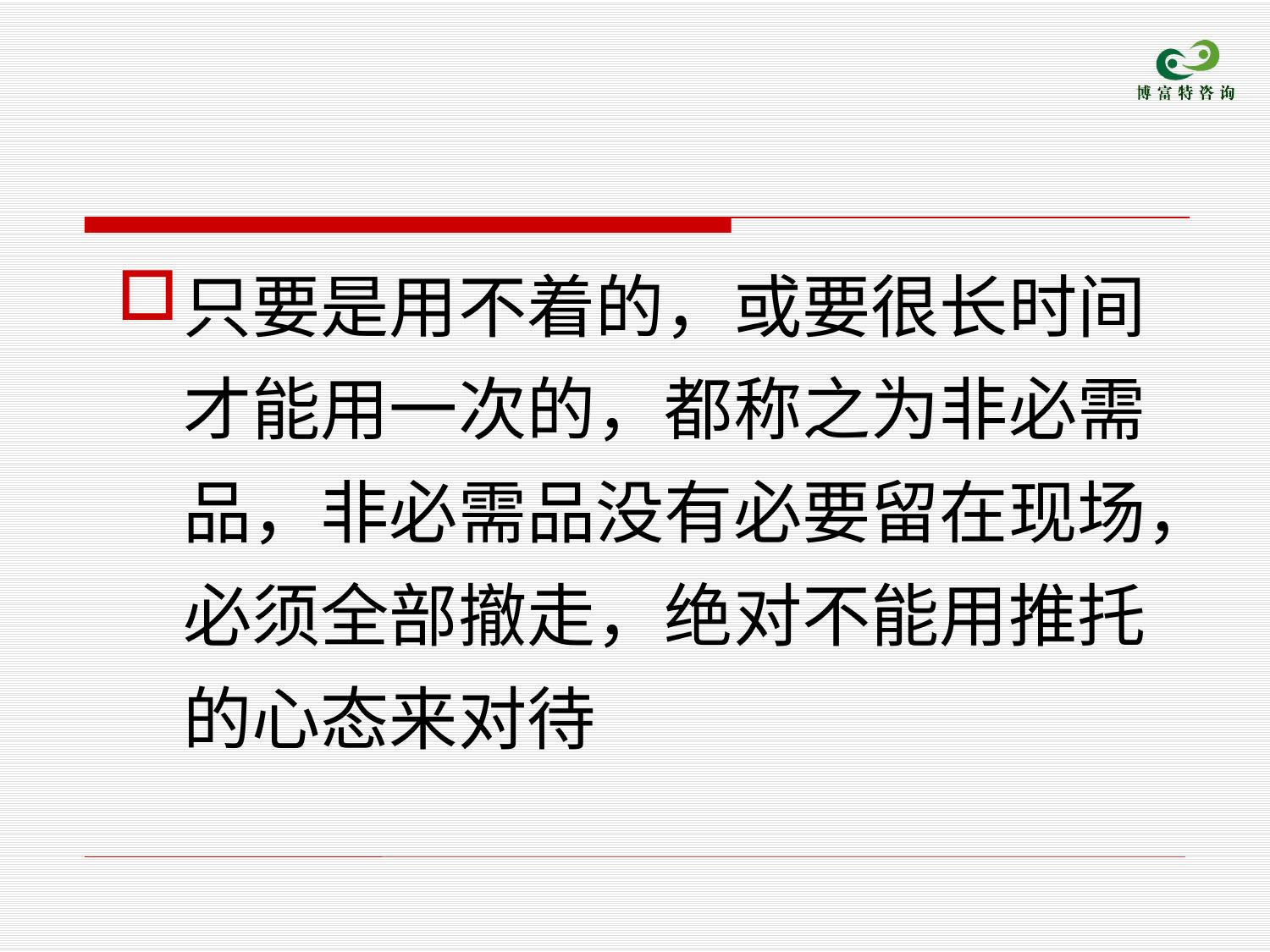

只要是用不着的，或要很长时间才能用一次的，都称之为非必需品，非必需品没有必要留在现场，必须全部撤走，绝对不能用推托的心态来对待
228